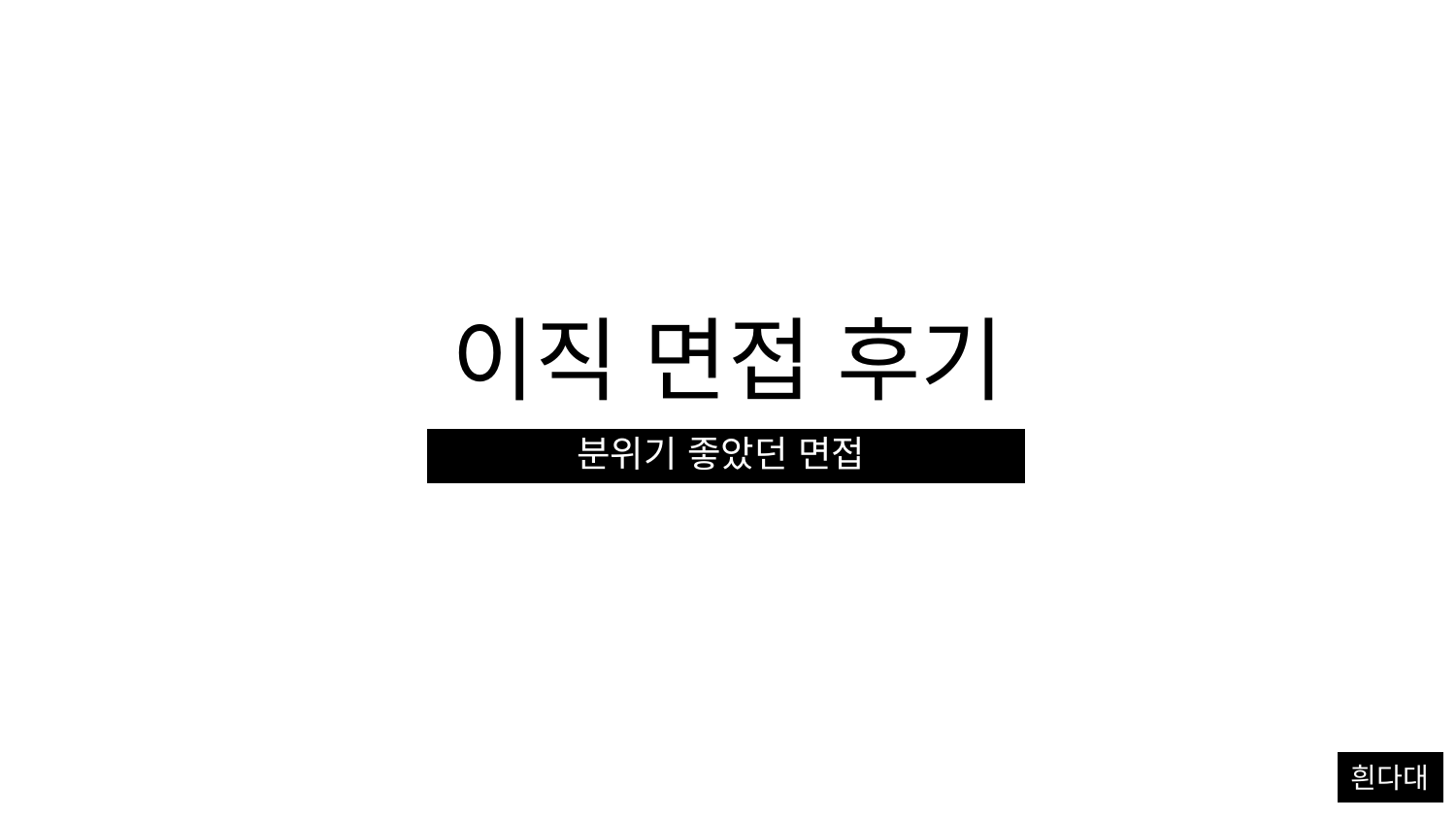

# 이직 면접 후기
분위기 좋았던 면접
흰다대